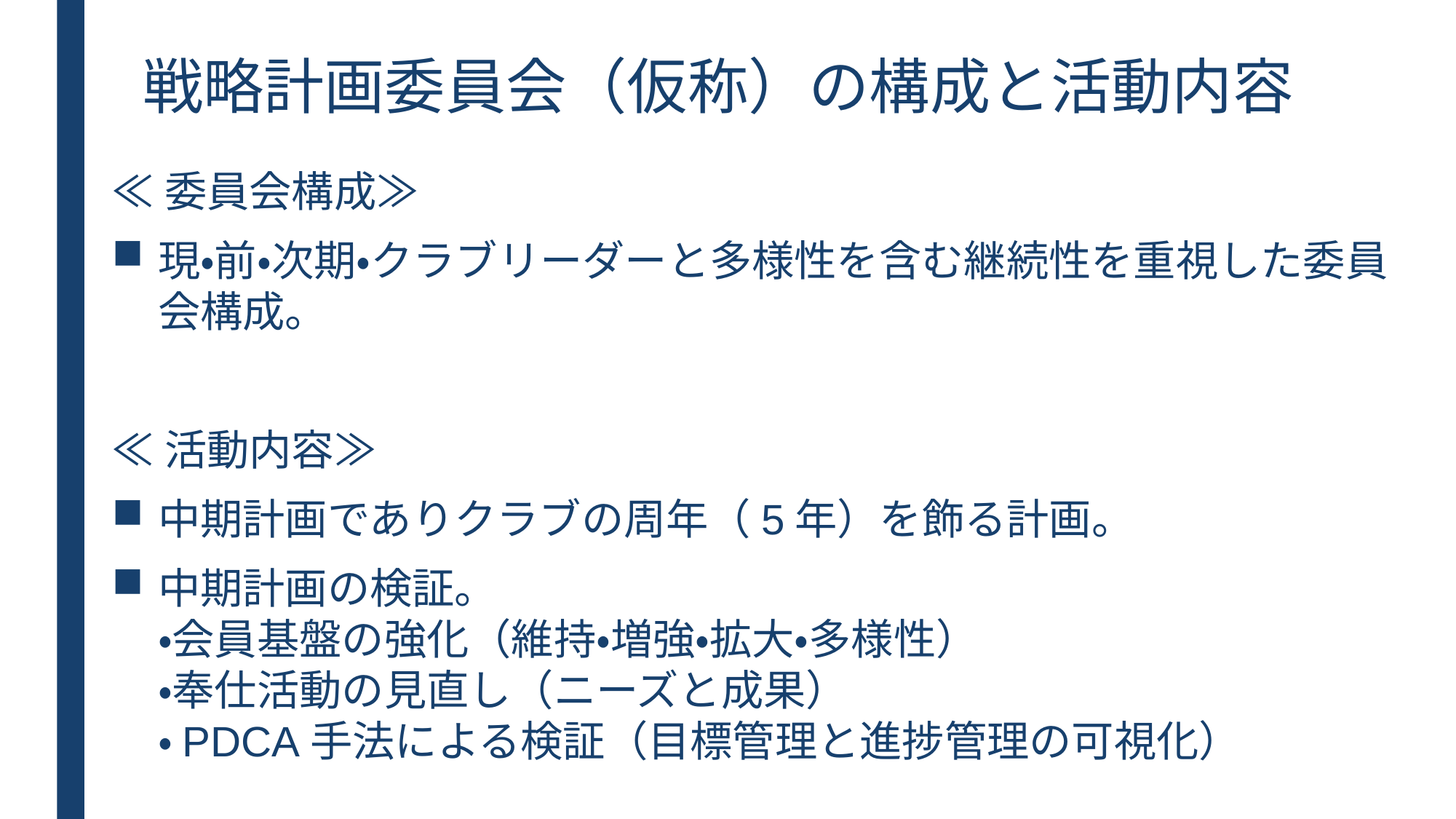

# 戦略計画委員会（仮称）の構成と活動内容
≪委員会構成≫
現・前・次期・クラブリーダーと多様性を含む継続性を重視した委員会構成。

≪活動内容≫
中期計画でありクラブの周年（5年）を飾る計画。
中期計画の検証。
・会員基盤の強化（維持・増強・拡大・多様性）
・奉仕活動の見直し（ニーズと成果）
・PDCA手法による検証（目標管理と進捗管理の可視化）